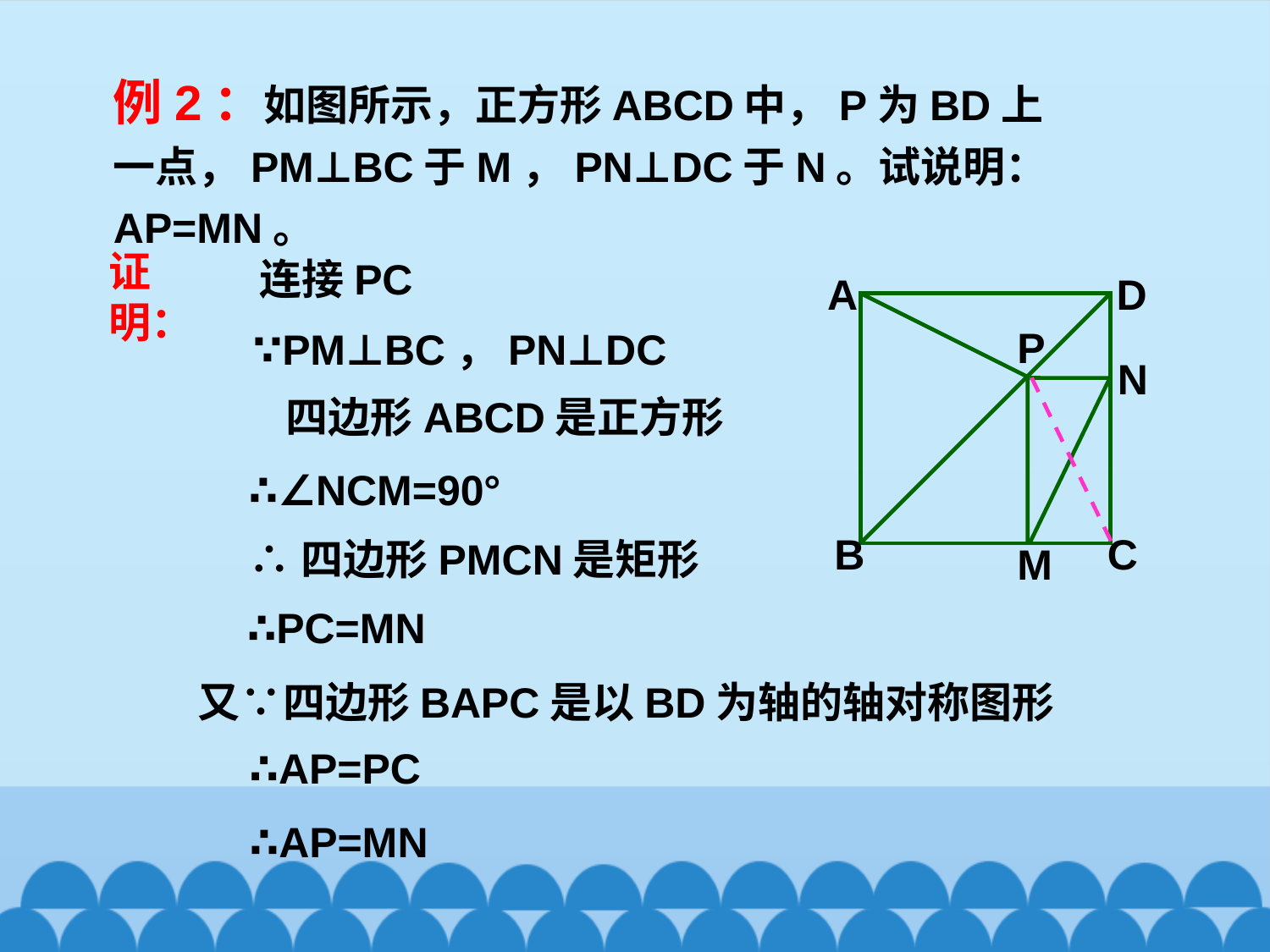

例2：如图所示，正方形ABCD中，P为BD上一点，PM⊥BC于M，PN⊥DC于N。试说明：AP=MN。
连接PC
证明：
A
D

P
N
B
C
M
∵PM⊥BC，PN⊥DC
  四边形ABCD是正方形

∴∠NCM=90°
∴四边形PMCN是矩形
∴PC=MN
又∵四边形BAPC是以BD为轴的轴对称图形
∴AP=PC
∴AP=MN